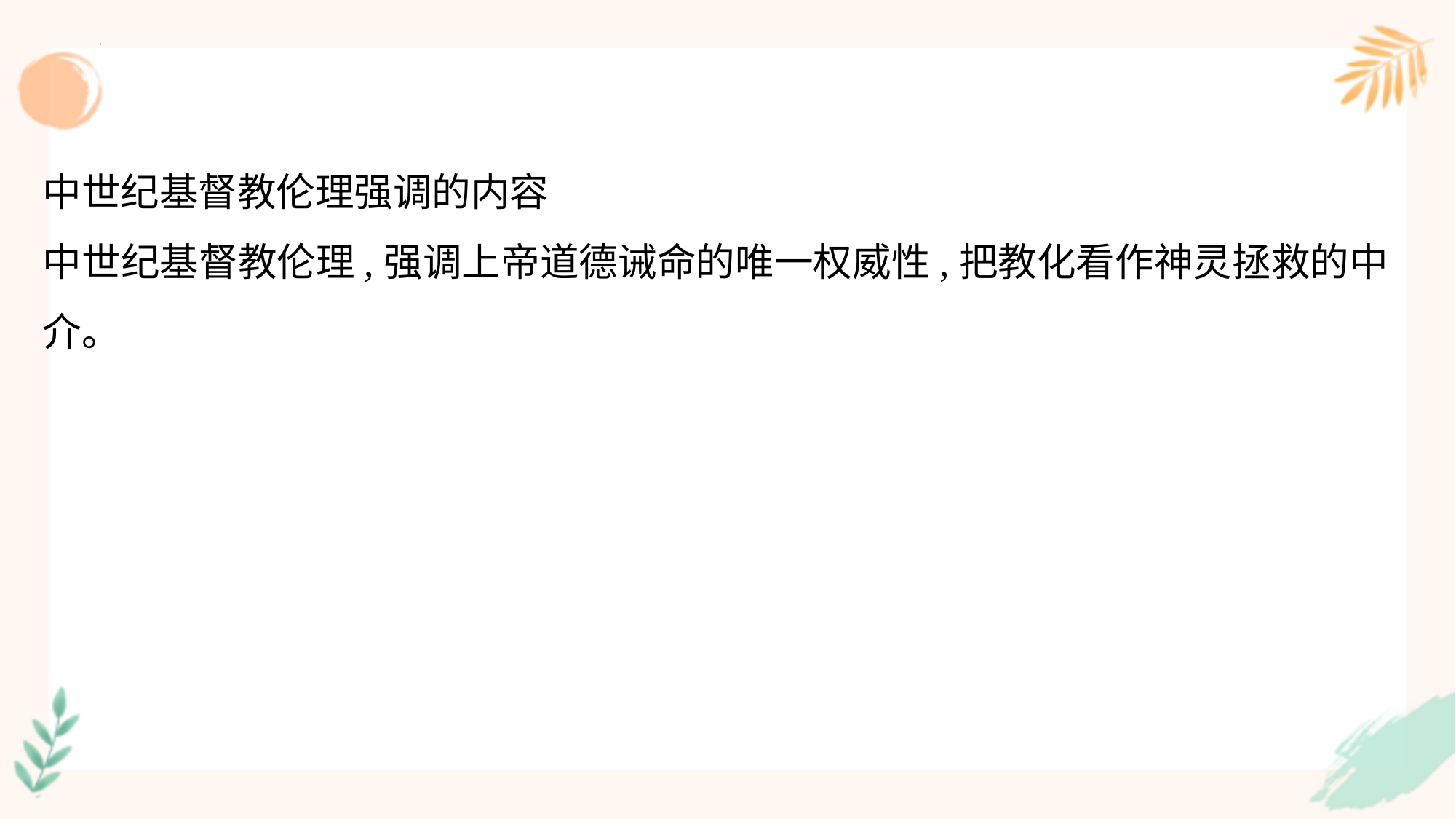

中世纪基督教伦理强调的内容
中世纪基督教伦理,强调上帝道德诫命的唯一权威性,把教化看作神灵拯救的中介。